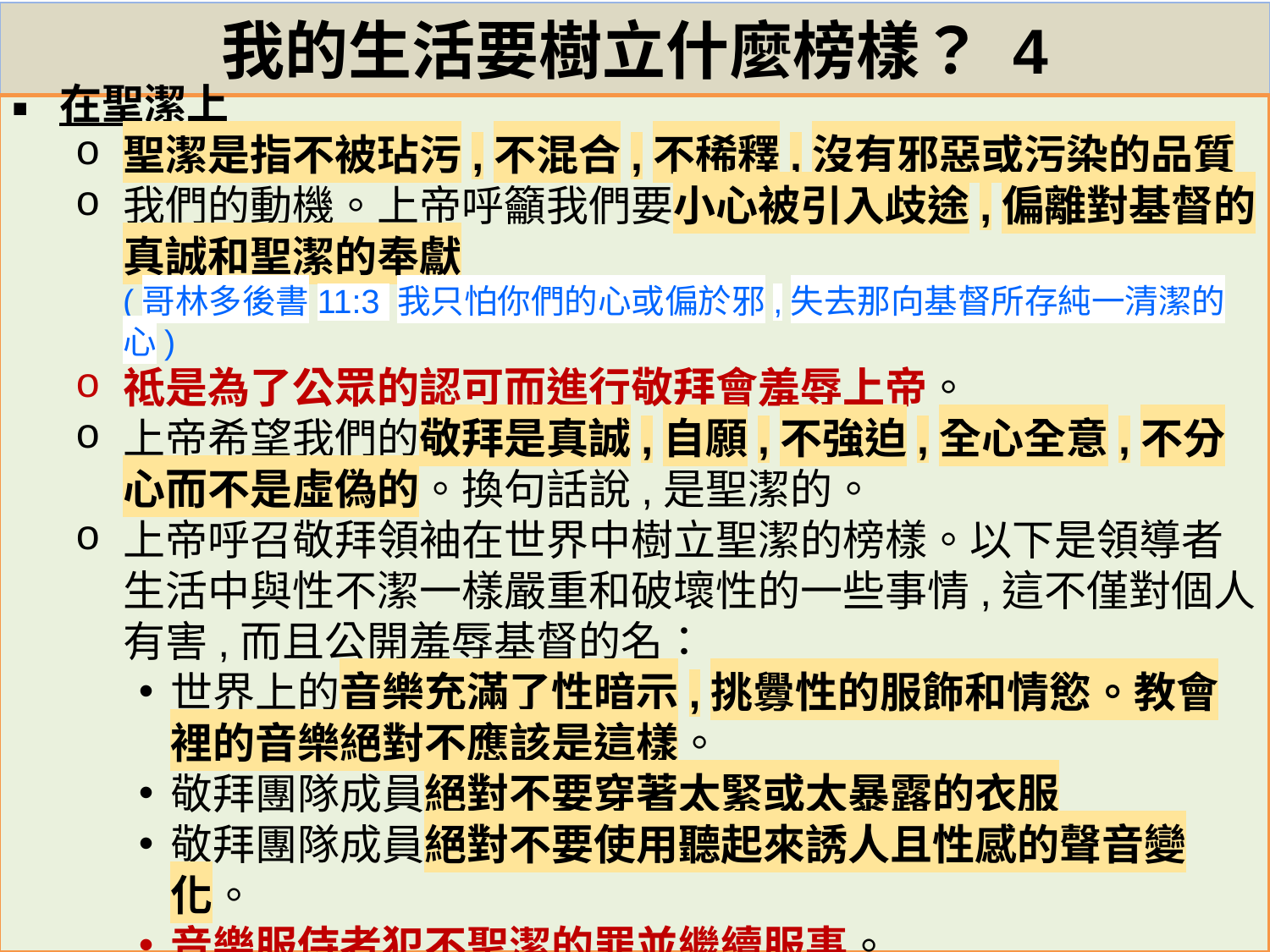

# 我的生活要樹立什麼榜樣？ 4
在聖潔上
聖潔是指不被玷污,不混合,不稀釋,沒有邪惡或污染的品質
我們的動機。上帝呼籲我們要小心被引入歧途,偏離對基督的真誠和聖潔的奉獻
(哥林多後書11:3 我只怕你們的心或偏於邪,失去那向基督所存純一清潔的心)
祗是為了公眾的認可而進行敬拜會羞辱上帝。
上帝希望我們的敬拜是真誠,自願,不強迫,全心全意,不分心而不是虛偽的。換句話說,是聖潔的。
上帝呼召敬拜領袖在世界中樹立聖潔的榜樣。以下是領導者生活中與性不潔一樣嚴重和破壞性的一些事情,這不僅對個人有害,而且公開羞辱基督的名：
世界上的音樂充滿了性暗示,挑釁性的服飾和情慾。教會裡的音樂絕對不應該是這樣。
敬拜團隊成員絕對不要穿著太緊或太暴露的衣服
敬拜團隊成員絕對不要使用聽起來誘人且性感的聲音變化。
音樂服侍者犯不聖潔的罪並繼續服事。